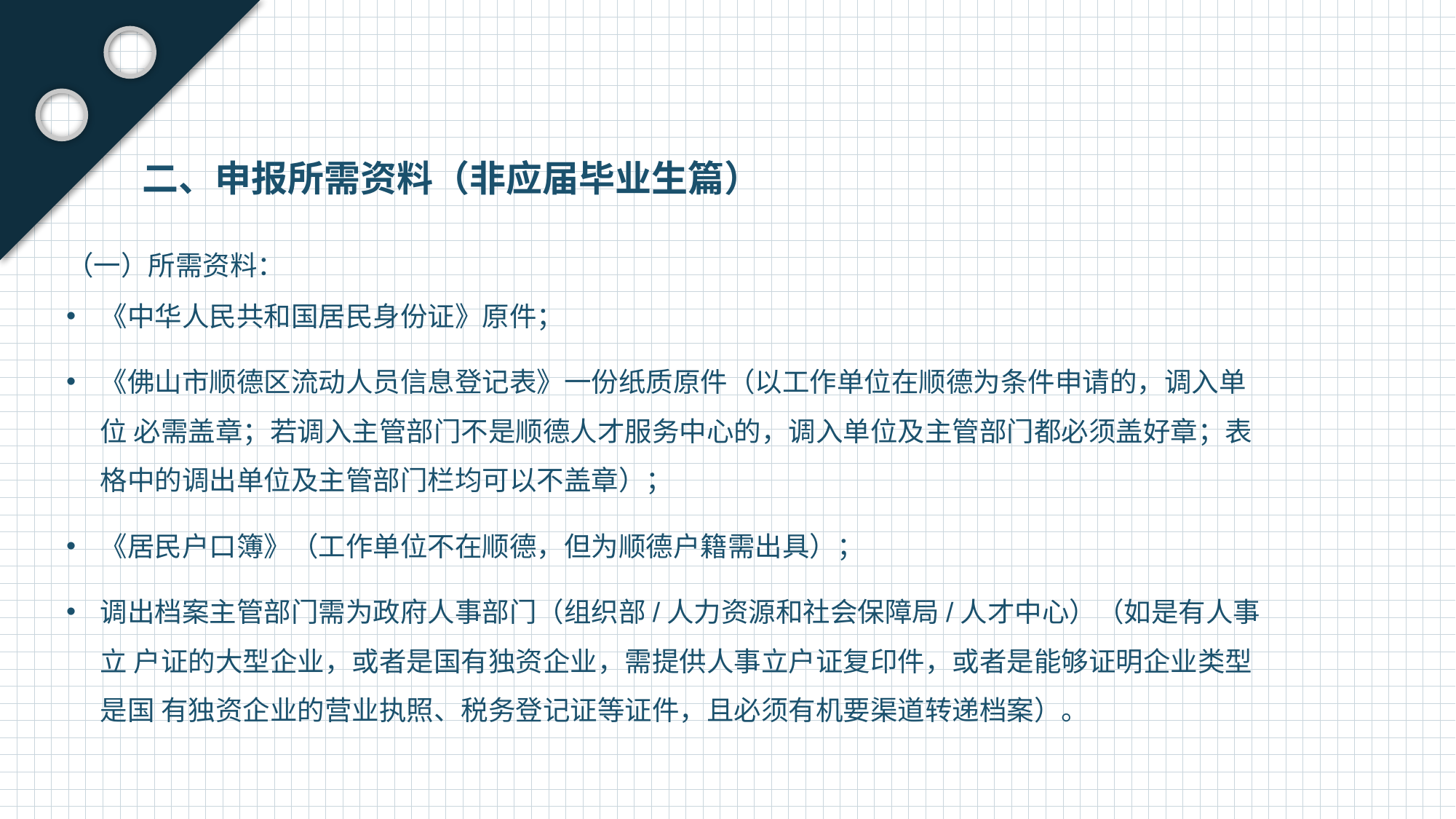

二、申报所需资料（非应届毕业生篇）
（一）所需资料：
《中华人民共和国居民身份证》原件；
《佛山市顺德区流动人员信息登记表》一份纸质原件（以工作单位在顺德为条件申请的，调入单位 必需盖章；若调入主管部门不是顺德人才服务中心的，调入单位及主管部门都必须盖好章；表格中的调出单位及主管部门栏均可以不盖章）；
《居民户口簿》（工作单位不在顺德，但为顺德户籍需出具）；
调出档案主管部门需为政府人事部门（组织部/人力资源和社会保障局/人才中心）（如是有人事立 户证的大型企业，或者是国有独资企业，需提供人事立户证复印件，或者是能够证明企业类型是国 有独资企业的营业执照、税务登记证等证件，且必须有机要渠道转递档案）。